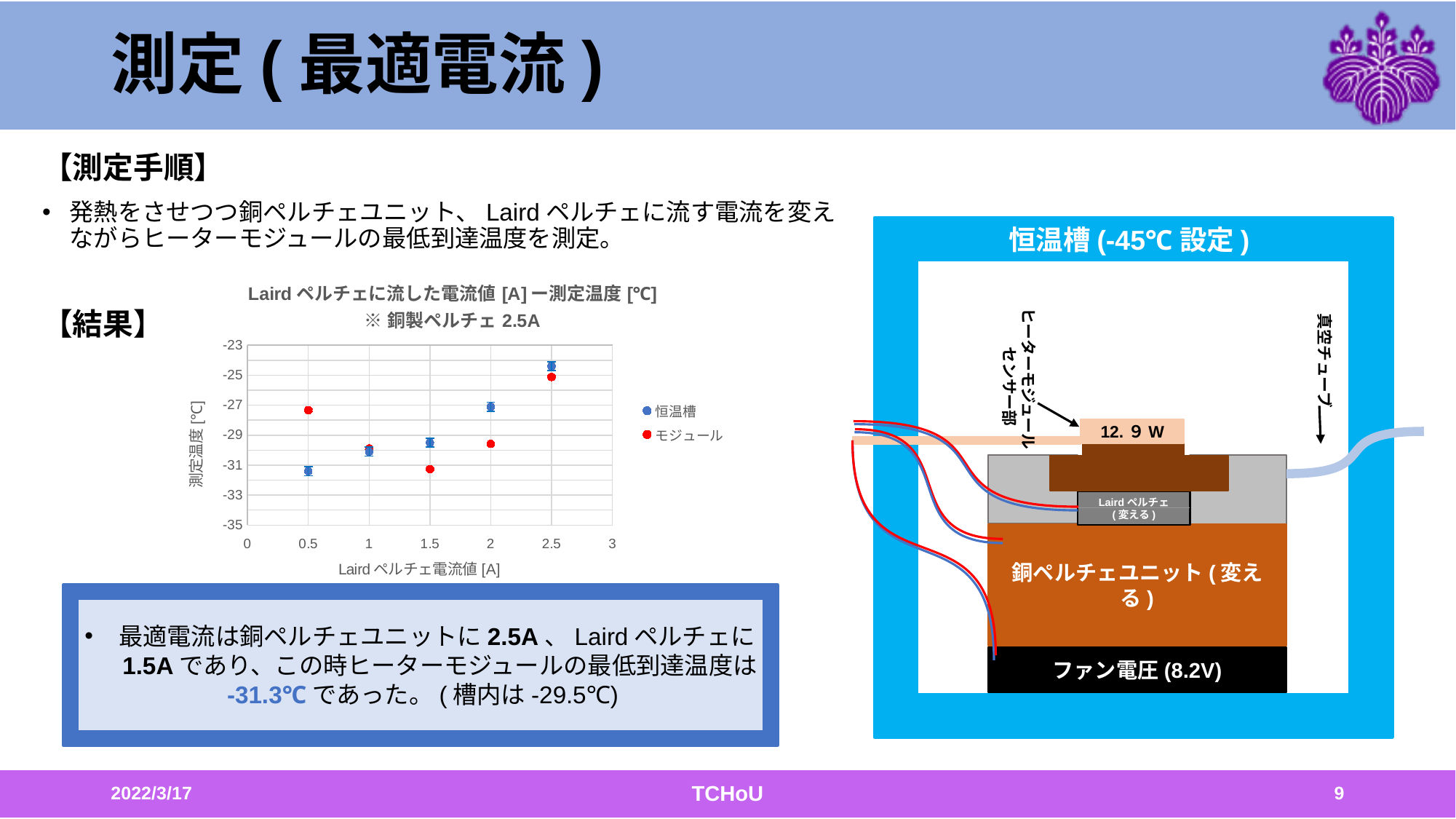

# 測定(最適電流)
【測定手順】
発熱をさせつつ銅ペルチェユニット、Lairdペルチェに流す電流を変えながらヒーターモジュールの最低到達温度を測定。

【結果】

恒温槽(-45℃設定)

ヒーターモジュール　センサー部
真空チューブ
12.９W

Lairdペルチェ
(変える)
銅ペルチェユニット(変える)
ファン電圧(8.2V)

### Chart: Lairdペルチェに流した電流値[A]ー測定温度[℃]
※銅製ペルチェ2.5A

| Category |  |  |
|---|---|---|

最適電流は銅ペルチェユニットに2.5A、Lairdペルチェに1.5Aであり、この時ヒーターモジュールの最低到達温度は
-31.3℃であった。(槽内は-29.5℃)
2022/3/17
9
TCHoU